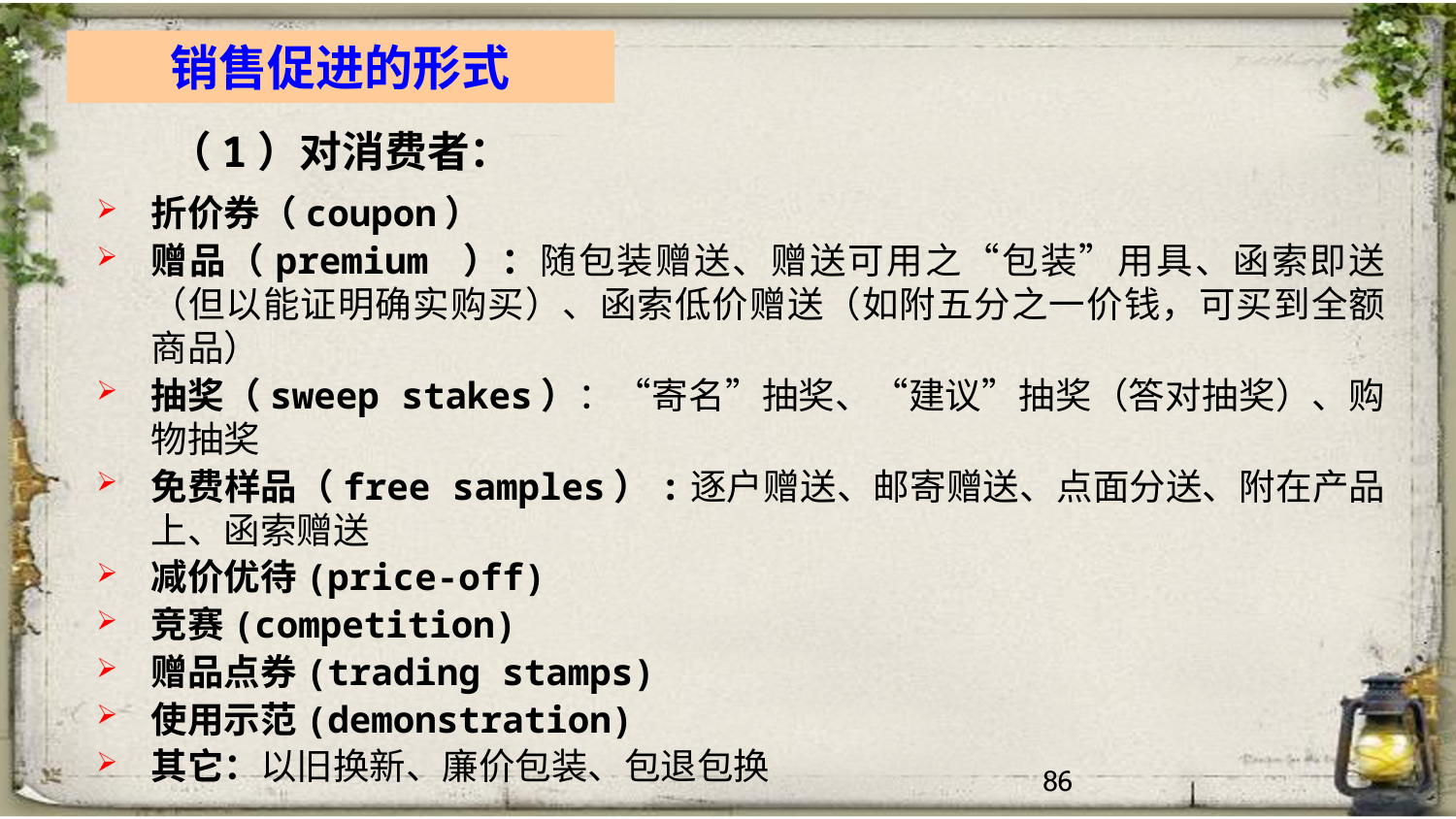

86
销售促进的形式
（1）对消费者：
折价券（coupon）
赠品（premium ）：随包装赠送、赠送可用之“包装”用具、函索即送（但以能证明确实购买）、函索低价赠送（如附五分之一价钱，可买到全额商品）
抽奖（sweep stakes）：“寄名”抽奖、“建议”抽奖（答对抽奖）、购物抽奖
免费样品（free samples）:逐户赠送、邮寄赠送、点面分送、附在产品上、函索赠送
减价优待(price-off)
竞赛(competition)
赠品点券(trading stamps)
使用示范(demonstration)
其它：以旧换新、廉价包装、包退包换